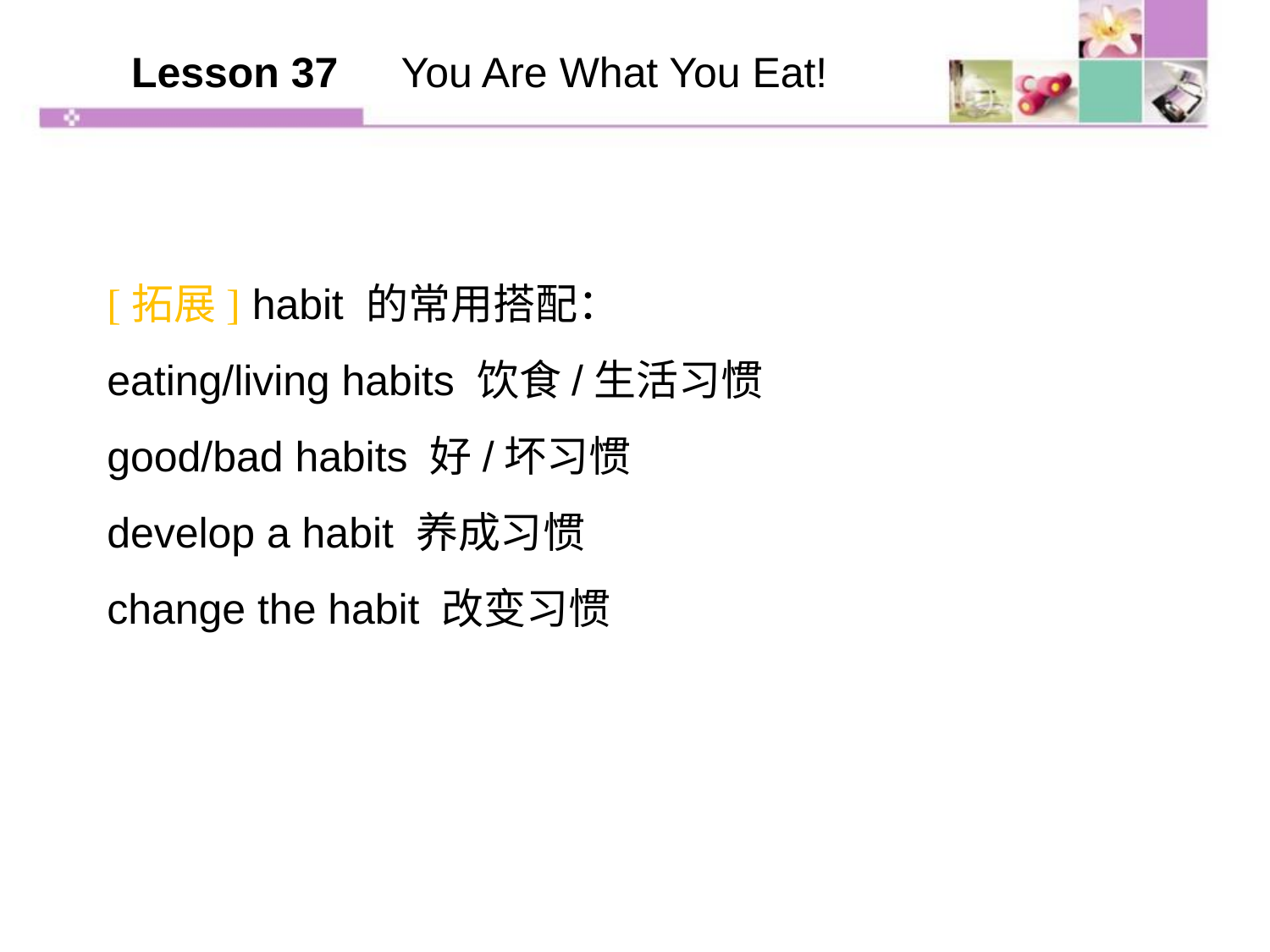

Lesson 37　You Are What You Eat!
[拓展] habit 的常用搭配：
eating/living habits 饮食/生活习惯
good/bad habits 好/坏习惯
develop a habit 养成习惯
change the habit 改变习惯